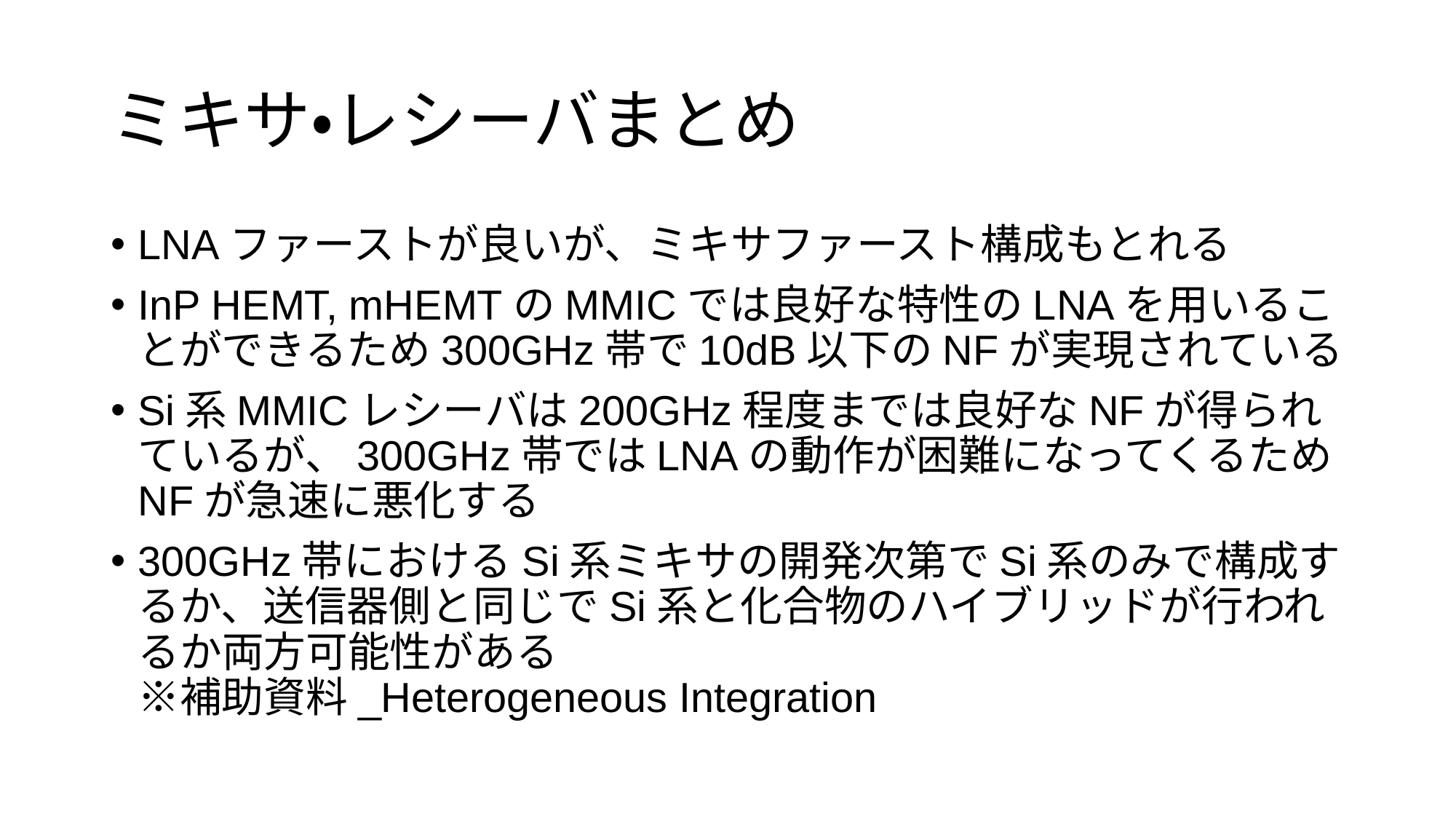

# ミキサ・レシーバまとめ
LNAファーストが良いが、ミキサファースト構成もとれる
InP HEMT, mHEMTのMMICでは良好な特性のLNAを用いることができるため300GHz帯で10dB以下のNFが実現されている
Si系MMICレシーバは200GHz程度までは良好なNFが得られているが、300GHz帯ではLNAの動作が困難になってくるためNFが急速に悪化する
300GHz帯におけるSi系ミキサの開発次第でSi系のみで構成するか、送信器側と同じでSi系と化合物のハイブリッドが行われるか両方可能性がある
※補助資料_Heterogeneous Integration